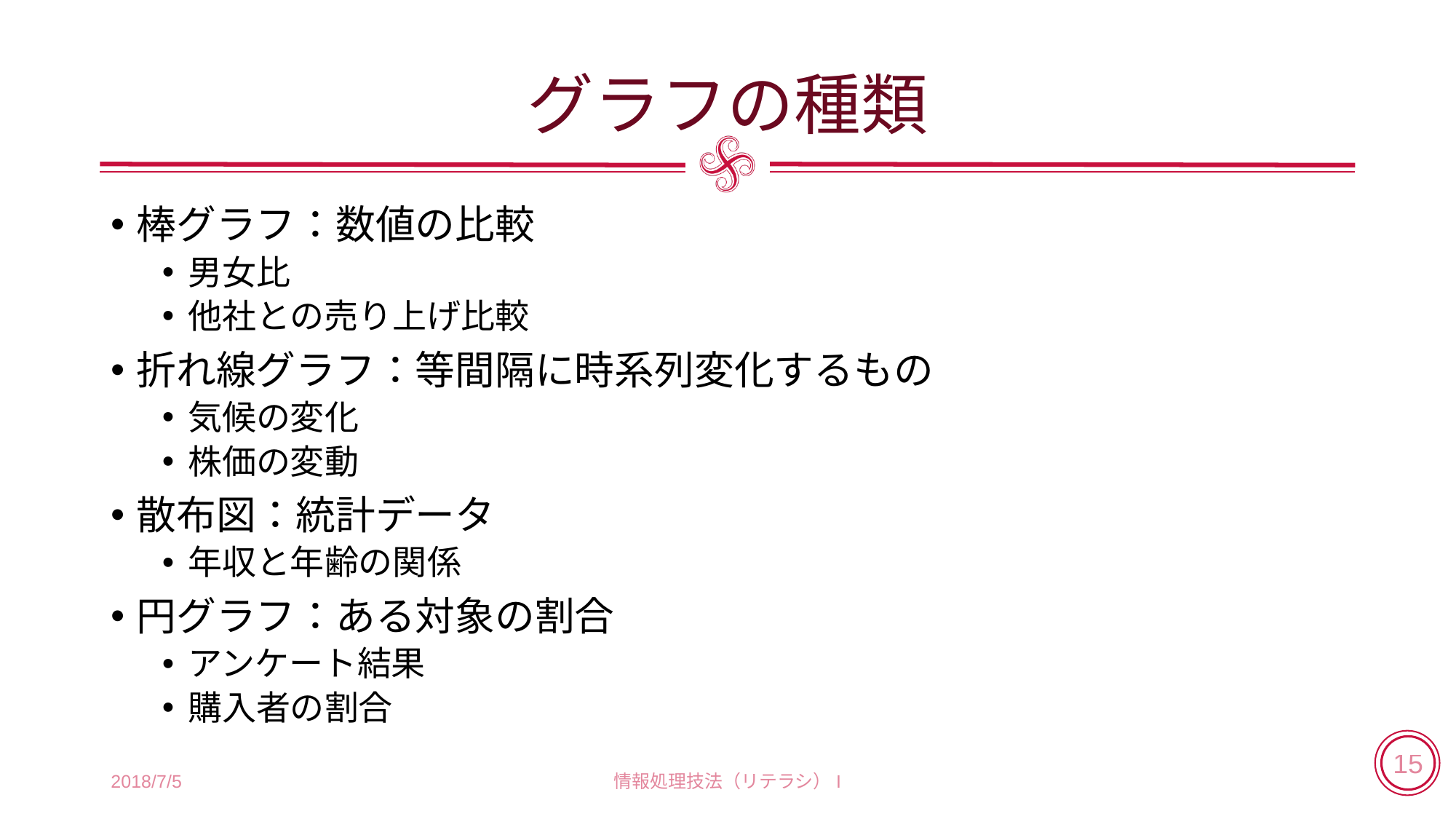

# グラフの種類
棒グラフ：数値の比較
男女比
他社との売り上げ比較
折れ線グラフ：等間隔に時系列変化するもの
気候の変化
株価の変動
散布図：統計データ
年収と年齢の関係
円グラフ：ある対象の割合
アンケート結果
購入者の割合

2018/7/5
情報処理技法（リテラシ）I